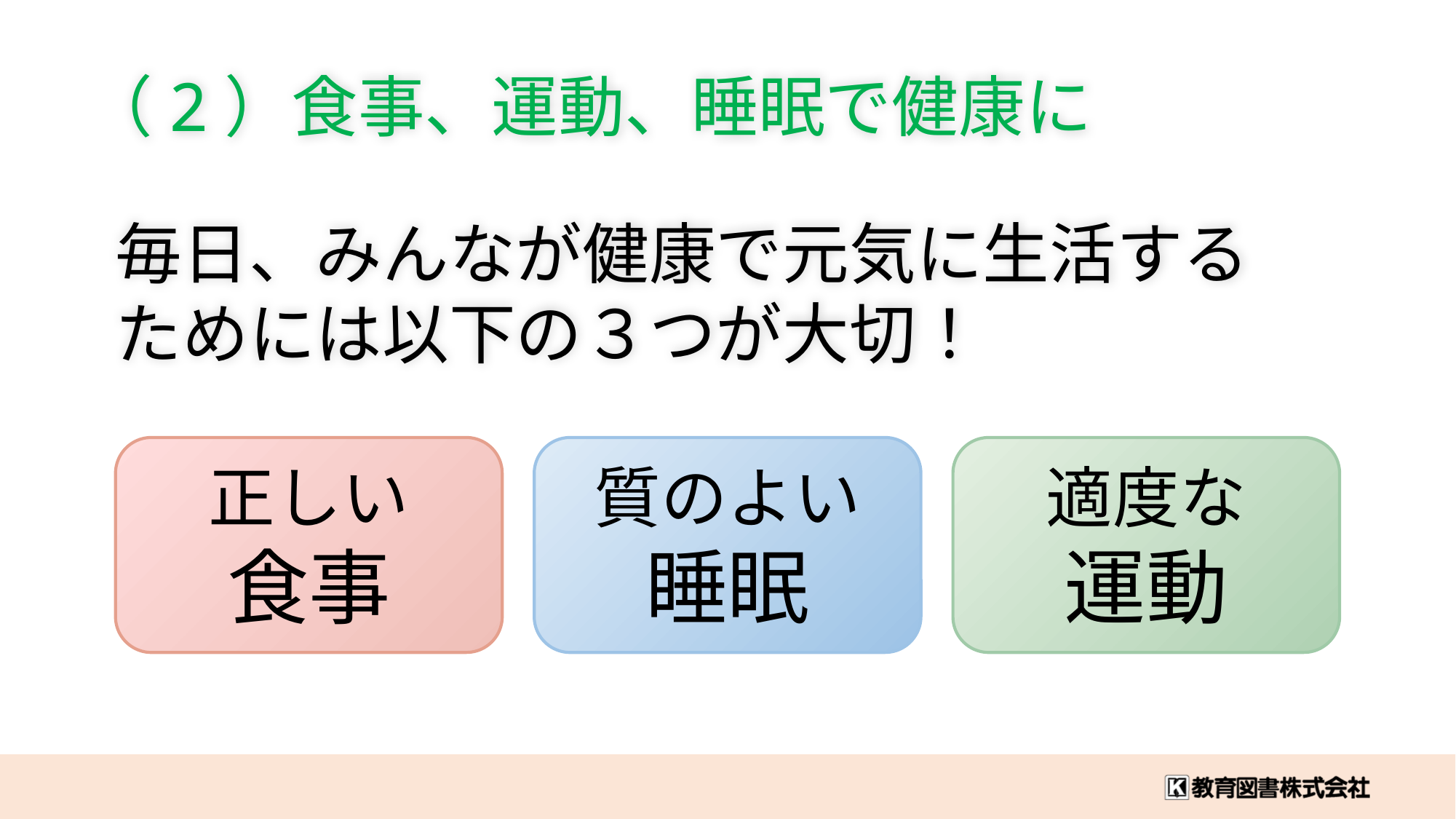

（2）食事、運動、睡眠で健康に
毎日、みんなが健康で元気に生活する
ためには以下の３つが大切！
正しい
食事
質のよい睡眠
適度な
運動